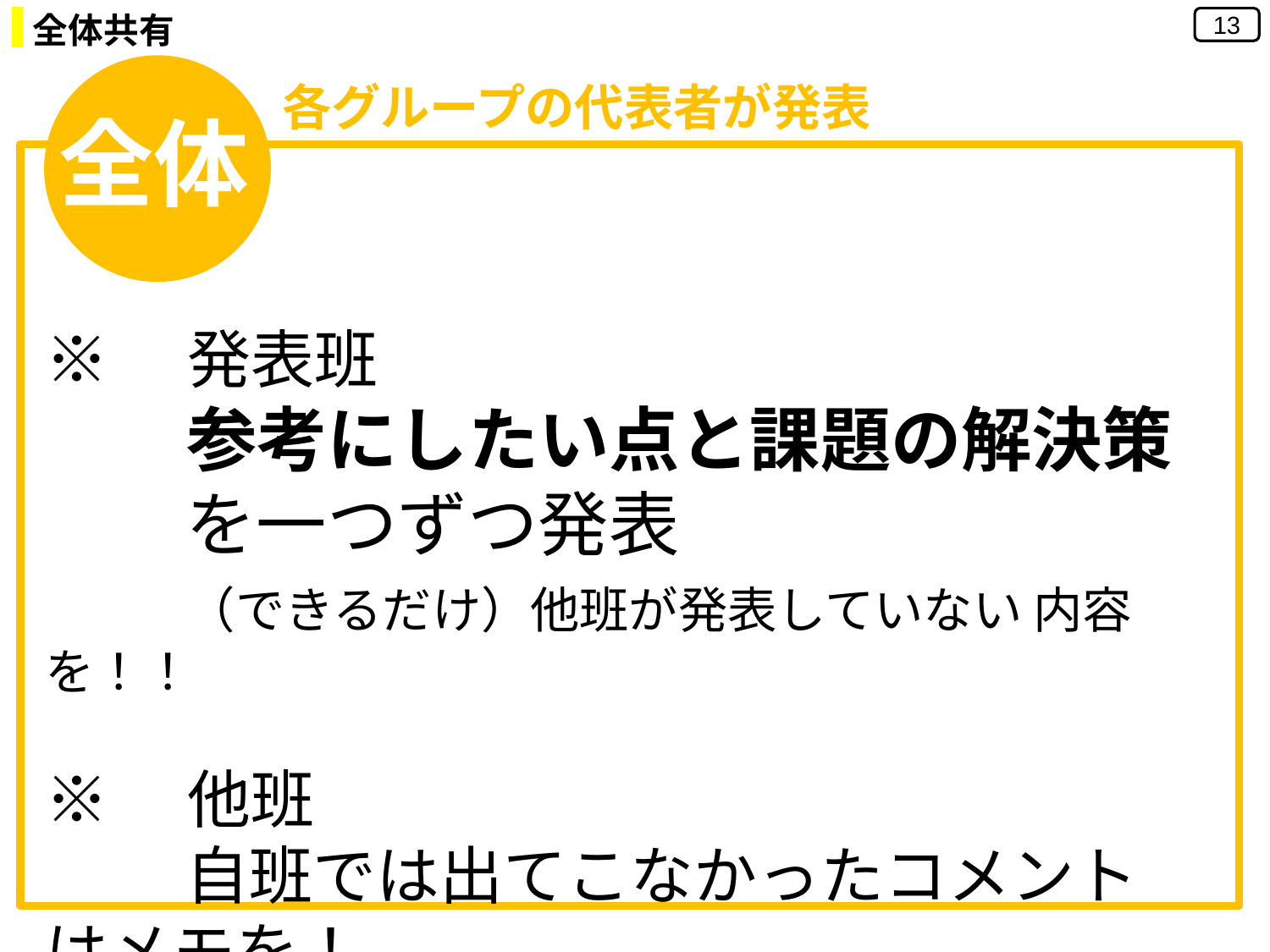

全体共有

13

全体
各グループの代表者が発表

※　発表班
　　 参考にしたい点と課題の解決策
　　を一つずつ発表
　　 （できるだけ）他班が発表していない 内容を！！

※　他班
　　 自班では出てこなかったコメントはメモを！